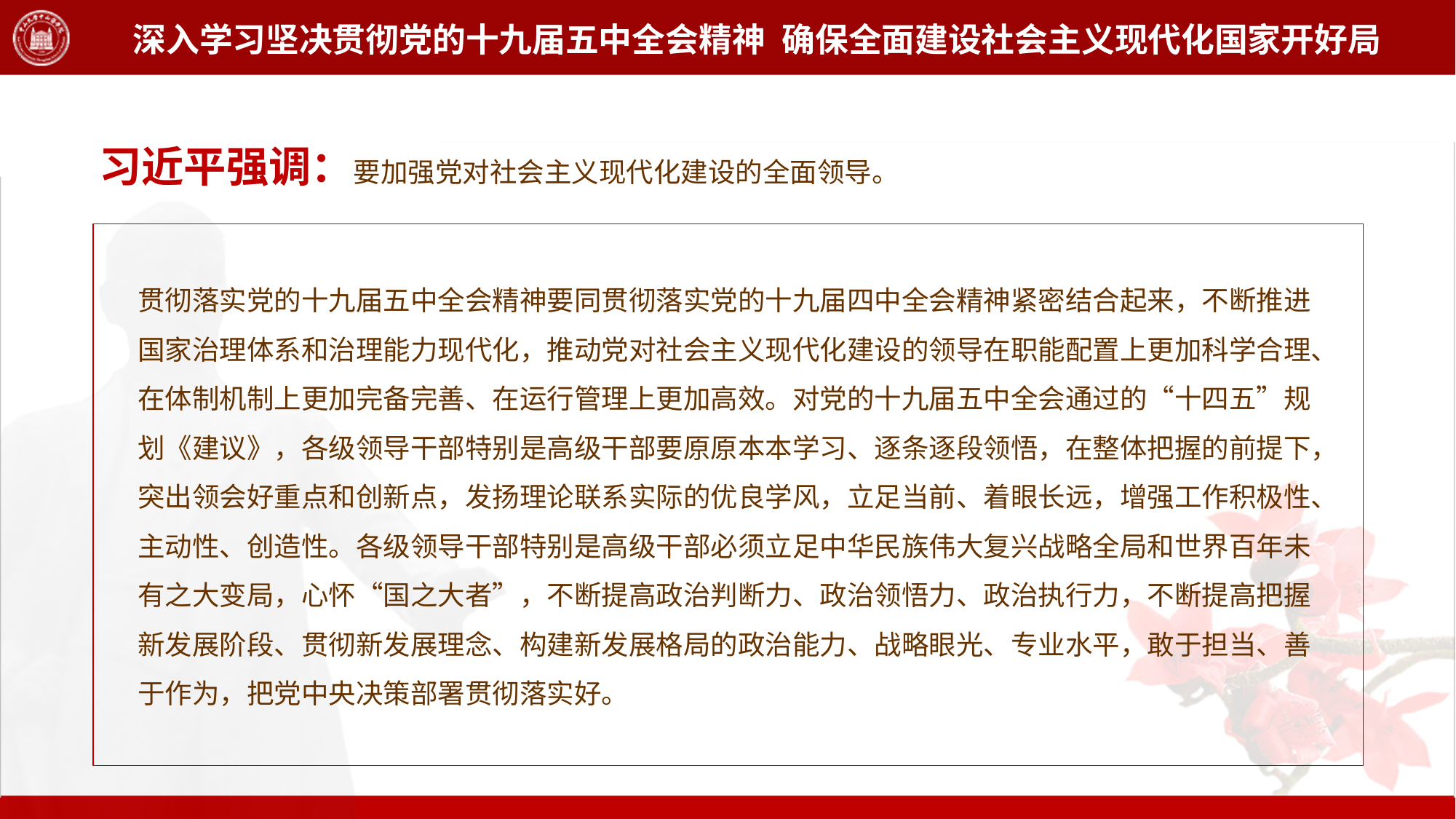

深入学习坚决贯彻党的十九届五中全会精神 确保全面建设社会主义现代化国家开好局
习近平强调：要加强党对社会主义现代化建设的全面领导。

贯彻落实党的十九届五中全会精神要同贯彻落实党的十九届四中全会精神紧密结合起来，不断推进国家治理体系和治理能力现代化，推动党对社会主义现代化建设的领导在职能配置上更加科学合理、在体制机制上更加完备完善、在运行管理上更加高效。对党的十九届五中全会通过的“十四五”规划《建议》，各级领导干部特别是高级干部要原原本本学习、逐条逐段领悟，在整体把握的前提下，突出领会好重点和创新点，发扬理论联系实际的优良学风，立足当前、着眼长远，增强工作积极性、主动性、创造性。各级领导干部特别是高级干部必须立足中华民族伟大复兴战略全局和世界百年未有之大变局，心怀“国之大者”，不断提高政治判断力、政治领悟力、政治执行力，不断提高把握新发展阶段、贯彻新发展理念、构建新发展格局的政治能力、战略眼光、专业水平，敢于担当、善于作为，把党中央决策部署贯彻落实好。